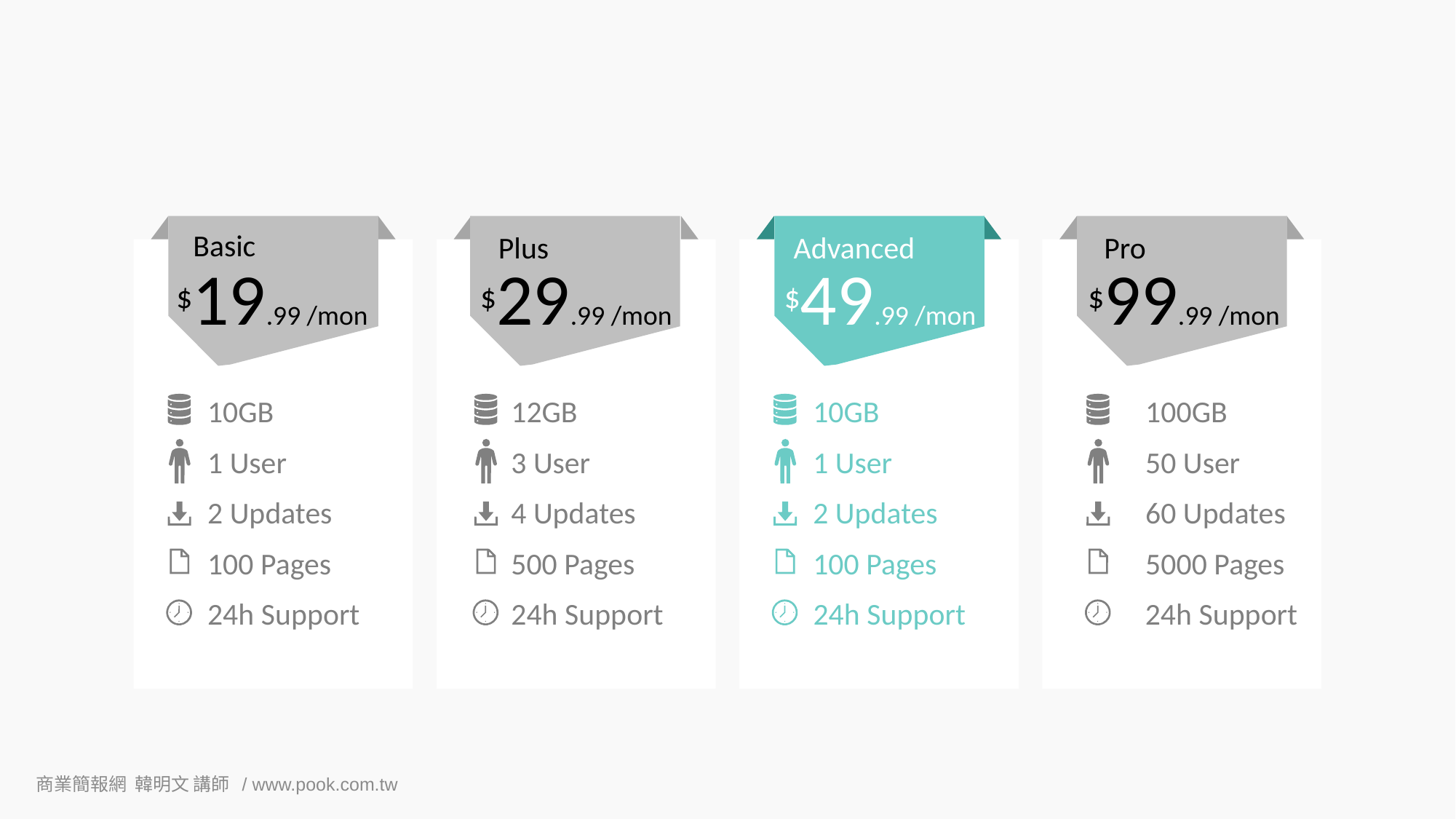

Basic
Plus
Advanced
Pro

$29.99 /mon
$49.99 /mon
$99.99 /mon
$19.99 /mon
10GB
12GB
10GB
100GB

1 User
3 User
1 User
50 User
2 Updates
4 Updates
2 Updates
60 Updates

100 Pages
500 Pages
100 Pages
5000 Pages

24h Support
24h Support
24h Support
24h Support

商業簡報網  韓明文 講師  / www.pook.com.tw